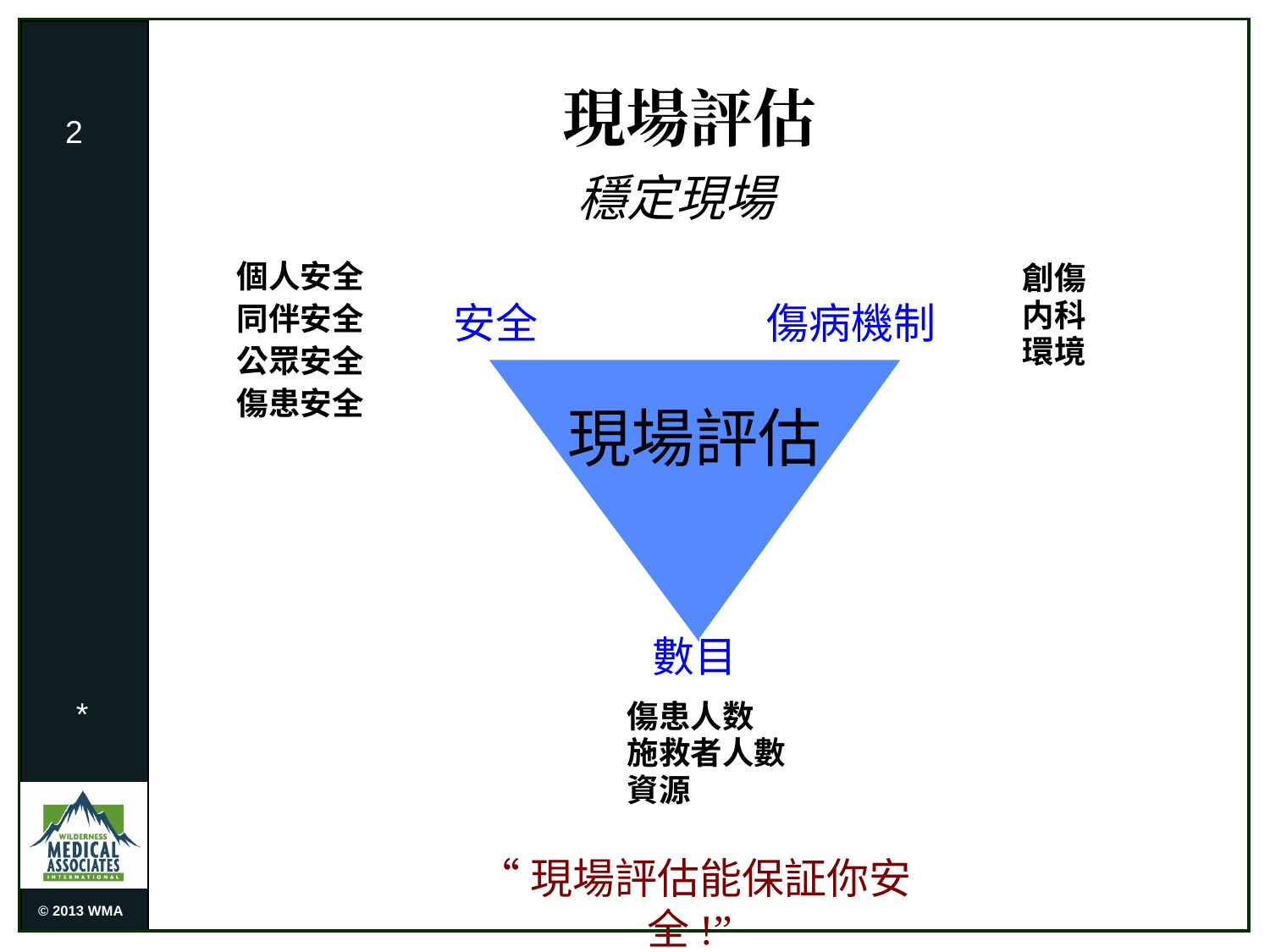

# 現場評估
2
穩定現場

個人安全
同伴安全
公眾安全
傷患安全
創傷
内科
環境
安全                        傷病機制

數目

現場評估
傷患人数
施救者人數
資源

*
“現場評估能保証你安全!”